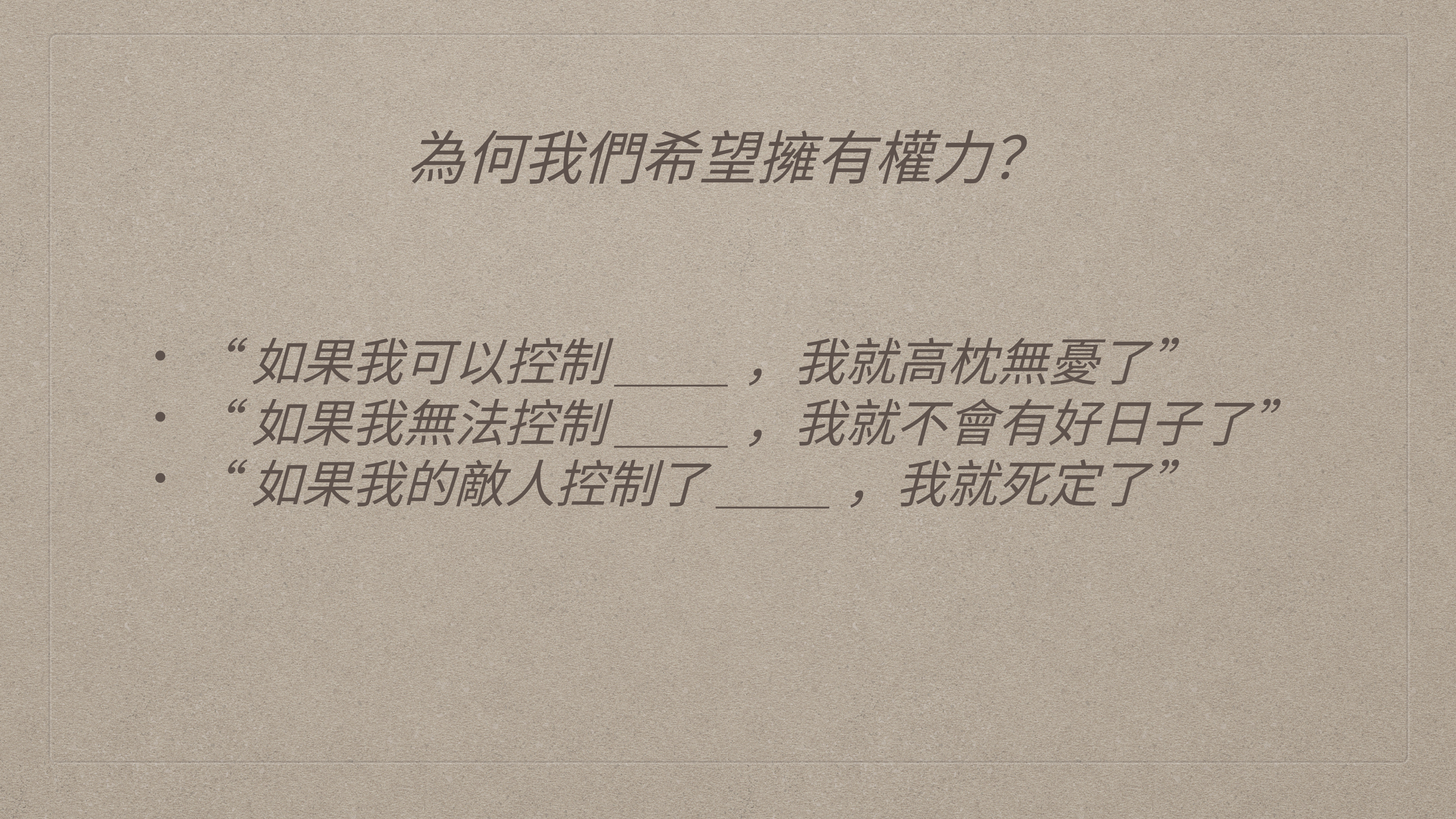

為何我們希望擁有權力？
“如果我可以控制____，我就高枕無憂了”
“如果我無法控制____，我就不會有好日子了”
“如果我的敵人控制了____，我就死定了”